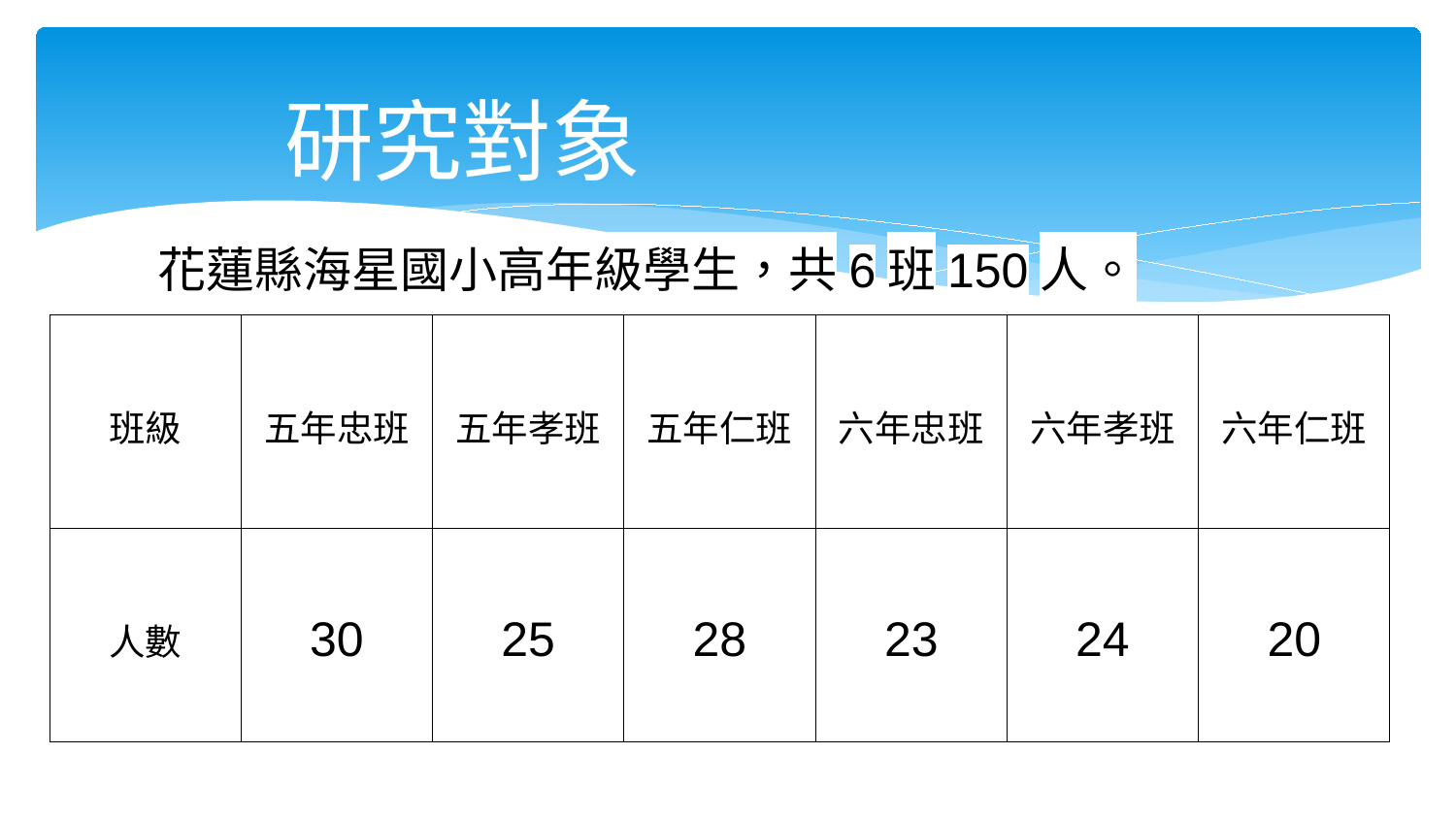

# 研究對象
         花蓮縣海星國小高年級學生，共6班150人。
| 班級 | 五年忠班 | 五年孝班 | 五年仁班 | 六年忠班 | 六年孝班 | 六年仁班 |
| --- | --- | --- | --- | --- | --- | --- |
| 人數 | 30 | 25 | 28 | 23 | 24 | 20 |